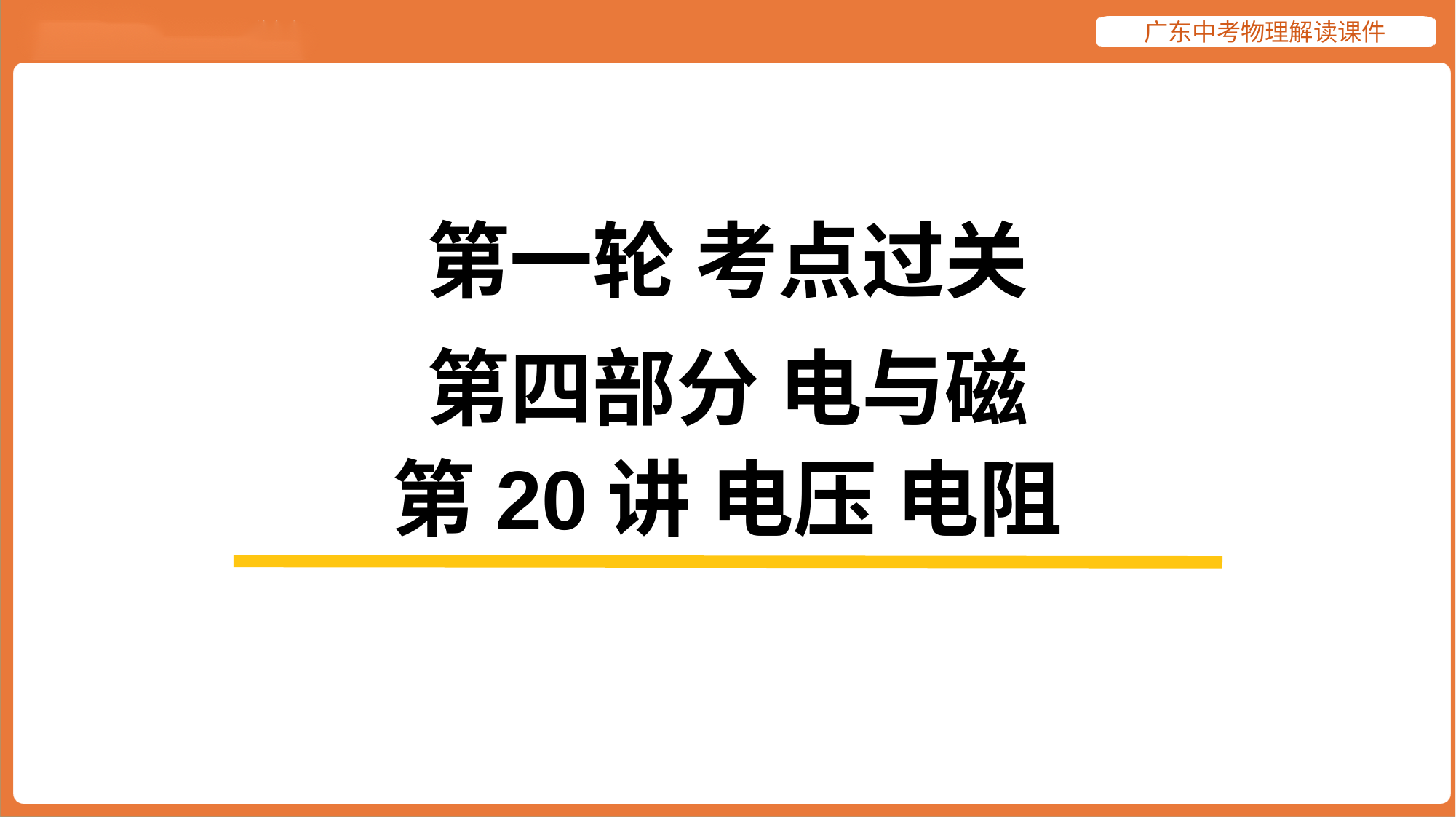

第一轮 考点过关
第四部分 电与磁
第20讲 电压 电阻